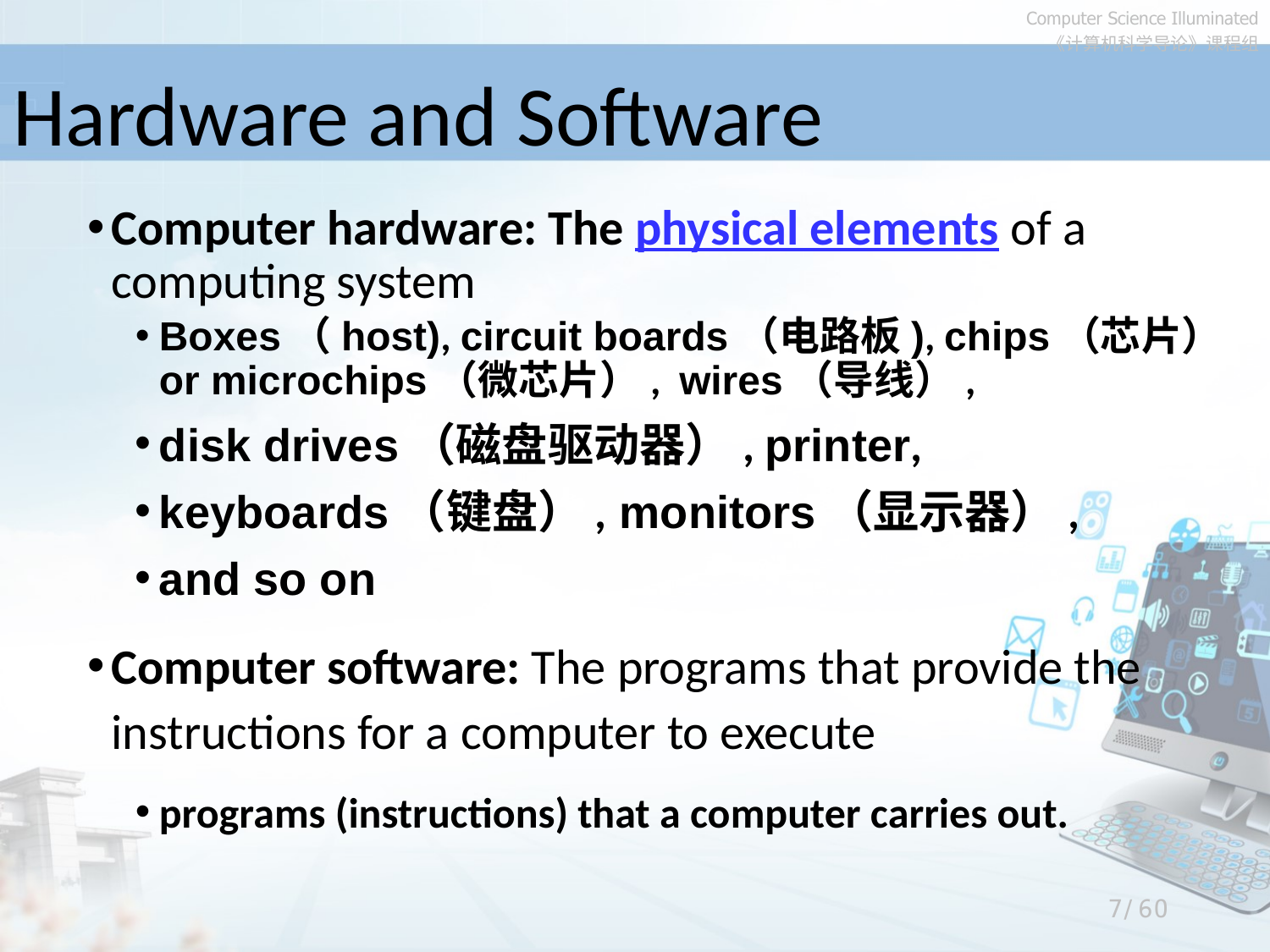

# Hardware and Software
Computer hardware: The physical elements of a computing system
Boxes（host), circuit boards（电路板), chips（芯片）or microchips（微芯片）,  wires（导线）,
disk drives（磁盘驱动器）, printer,
keyboards（键盘）, monitors（显示器）,
and so on
Computer software: The programs that provide the instructions for a computer to execute
programs (instructions) that a computer carries out.
7/60